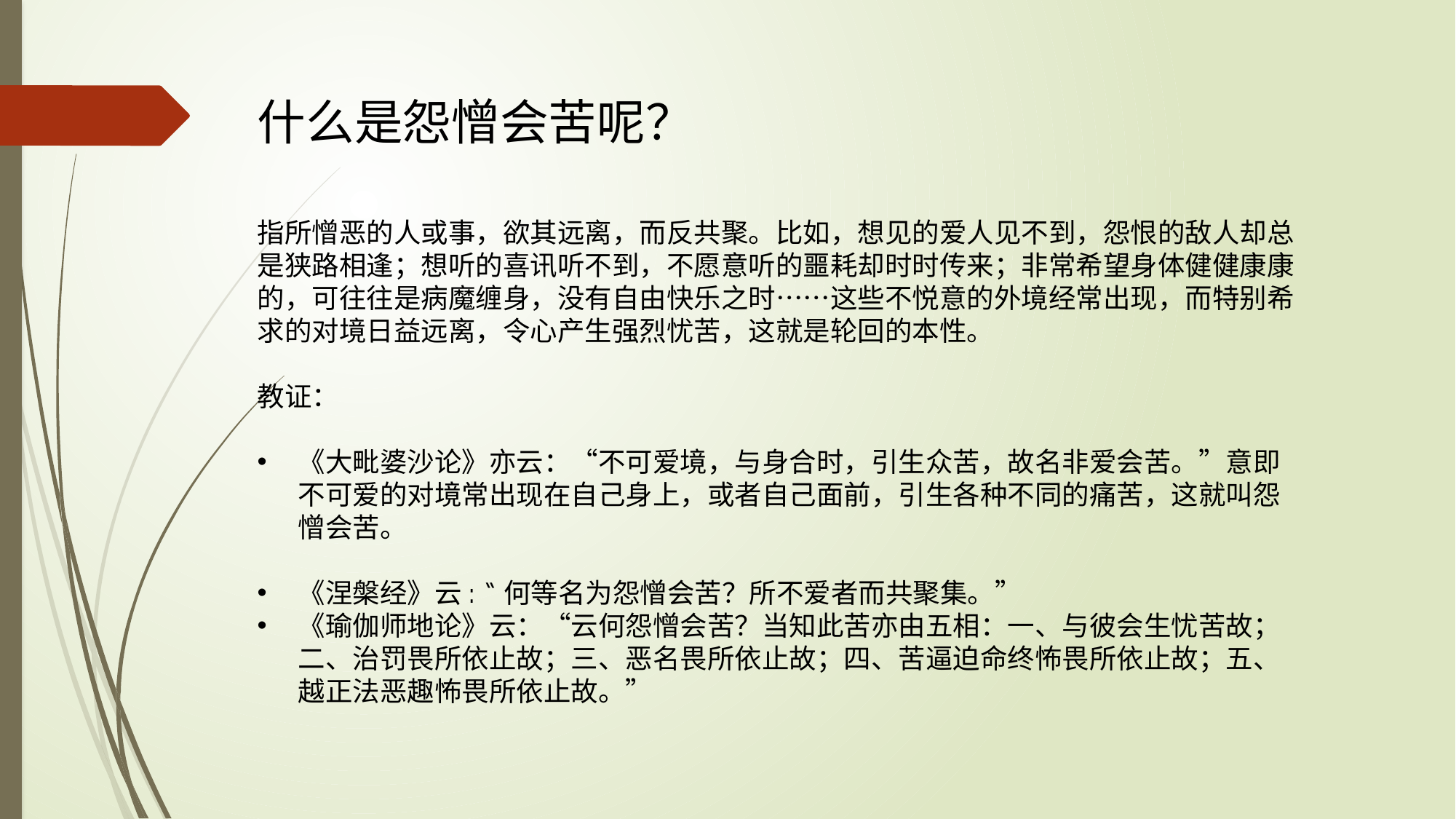

什么是怨憎会苦呢？

指所憎恶的人或事，欲其远离，而反共聚。比如，想见的爱人见不到，怨恨的敌人却总是狭路相逢；想听的喜讯听不到，不愿意听的噩耗却时时传来；非常希望身体健健康康的，可往往是病魔缠身，没有自由快乐之时……这些不悦意的外境经常出现，而特别希求的对境日益远离，令心产生强烈忧苦，这就是轮回的本性。

教证：

《大毗婆沙论》亦云：“不可爱境，与身合时，引生众苦，故名非爱会苦。”意即不可爱的对境常出现在自己身上，或者自己面前，引生各种不同的痛苦，这就叫怨憎会苦。

《涅槃经》云: “何等名为怨憎会苦？所不爱者而共聚集。”
《瑜伽师地论》云：“云何怨憎会苦？当知此苦亦由五相：一、与彼会生忧苦故；二、治罚畏所依止故；三、恶名畏所依止故；四、苦逼迫命终怖畏所依止故；五、越正法恶趣怖畏所依止故。”